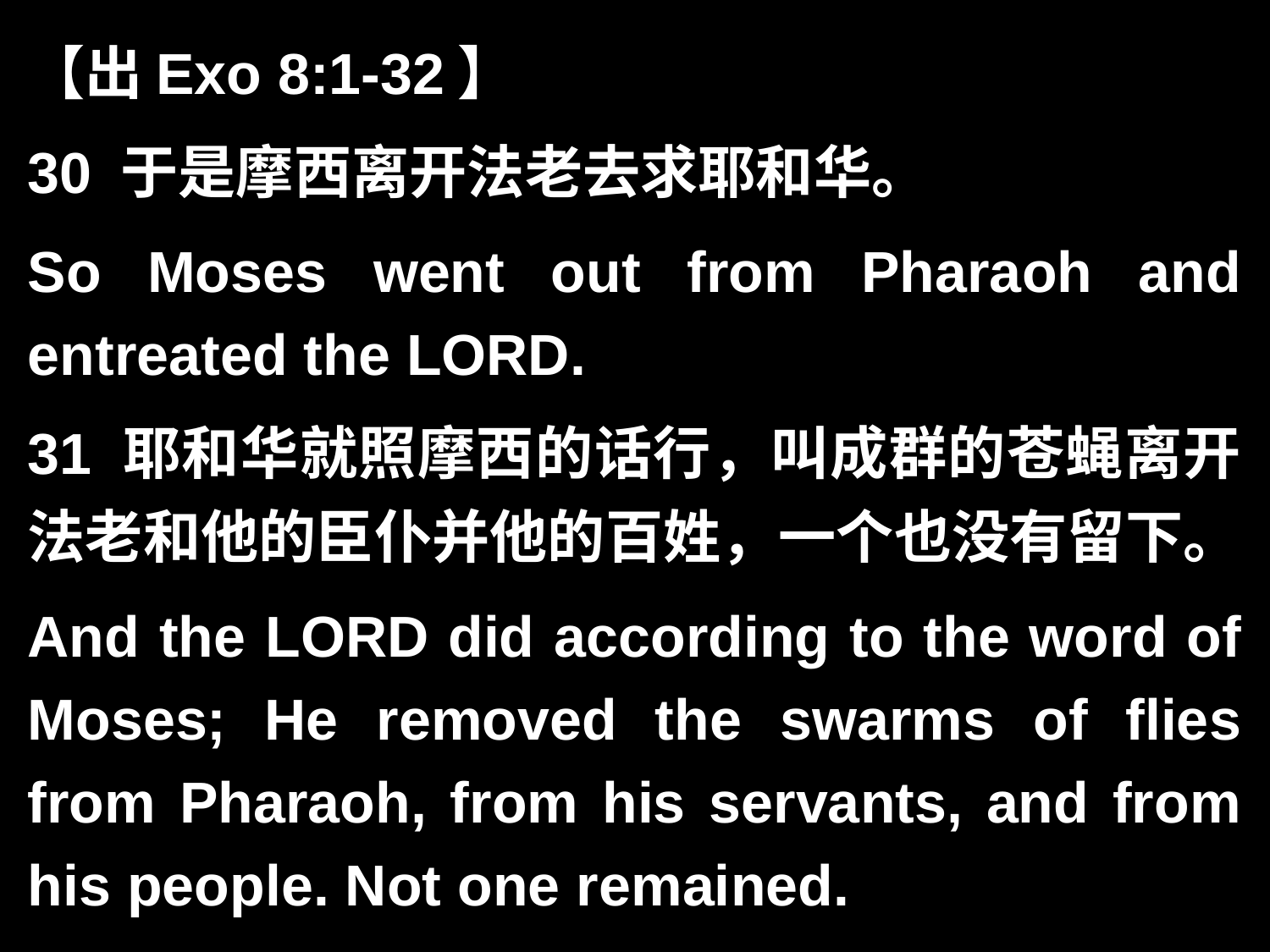

【出Exo 8:1-32】
30 于是摩西离开法老去求耶和华。
So Moses went out from Pharaoh and entreated the LORD.
31 耶和华就照摩西的话行，叫成群的苍蝇离开法老和他的臣仆并他的百姓，一个也没有留下。
And the LORD did according to the word of Moses; He removed the swarms of flies from Pharaoh, from his servants, and from his people. Not one remained.